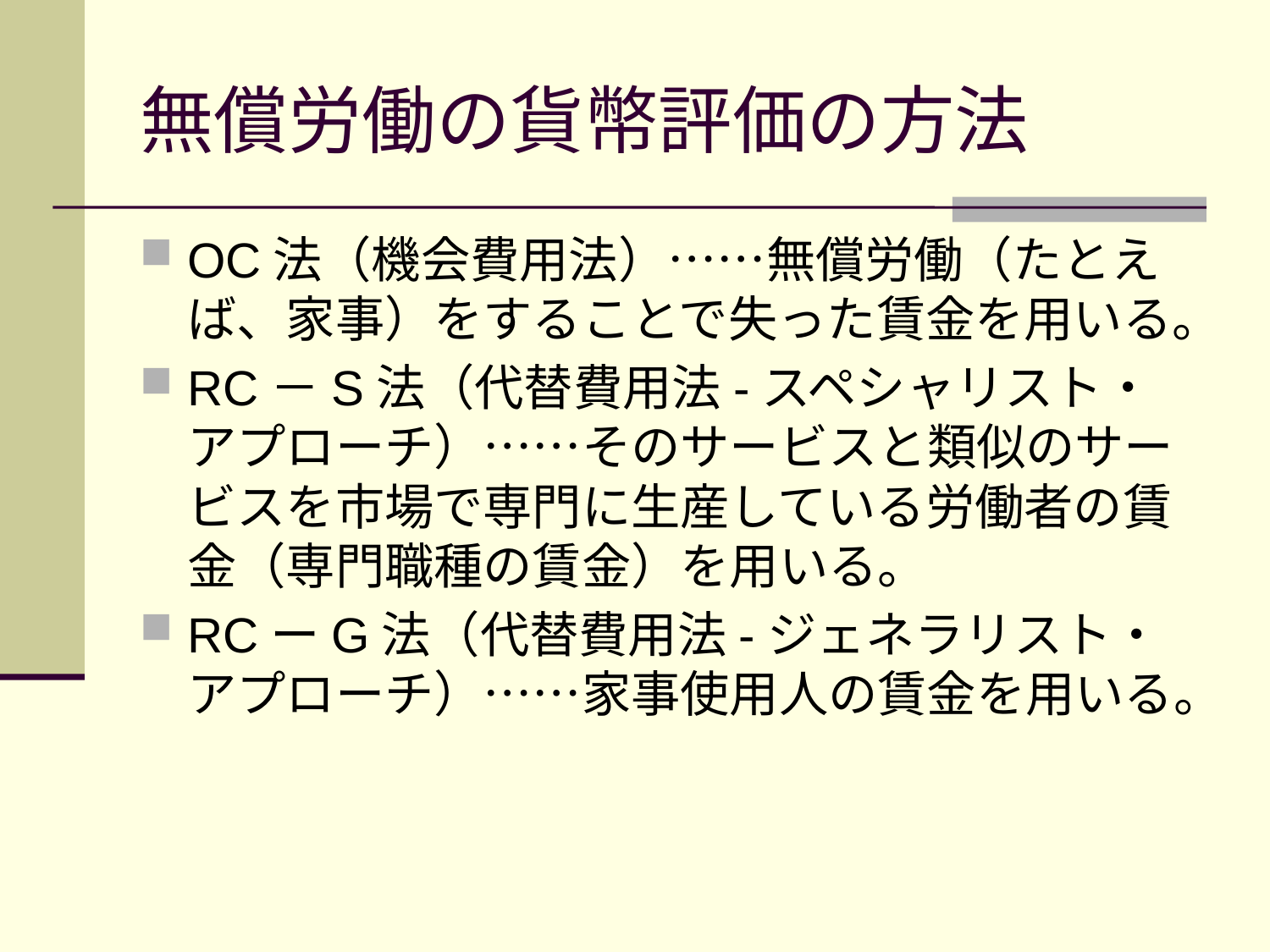

# 無償労働の貨幣評価の方法
OC法（機会費用法）……無償労働（たとえば、家事）をすることで失った賃金を用いる。
RC－S法（代替費用法-スペシャリスト・アプローチ）……そのサービスと類似のサービスを市場で専門に生産している労働者の賃金（専門職種の賃金）を用いる。
RCーG法（代替費用法-ジェネラリスト・アプローチ）……家事使用人の賃金を用いる。